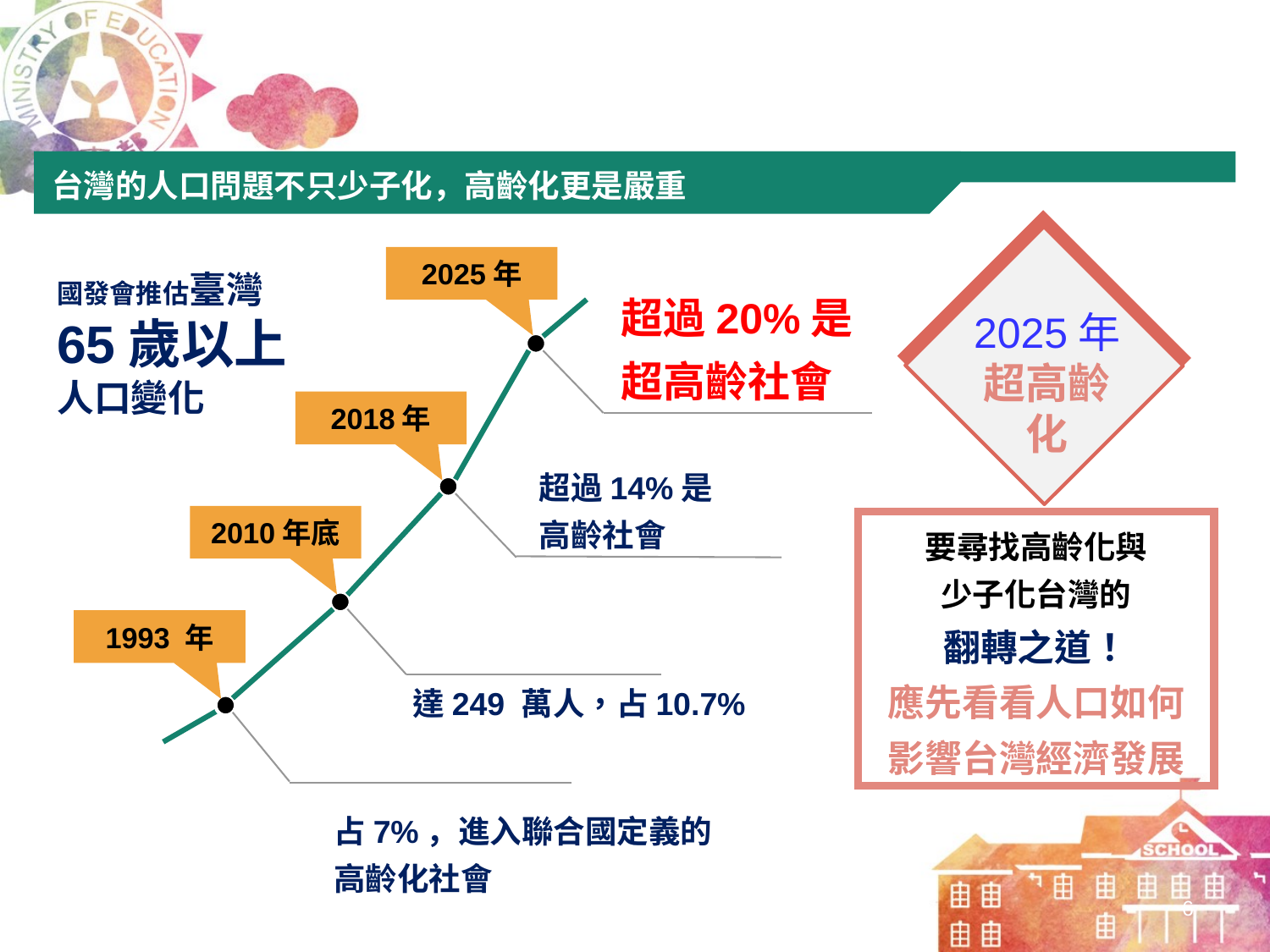

台灣的人口問題不只少子化，高齡化更是嚴重
2025年

2025年
超高齡化
國發會推估臺灣
65歲以上
人口變化
超過20%是
超高齡社會

2018年
超過14%是
高齡社會

2010年底
要尋找高齡化與
少子化台灣的
翻轉之道！
應先看看人口如何
影響台灣經濟發展

1993 年
達249 萬人，占10.7%

占7%，進入聯合國定義的
高齡化社會
6